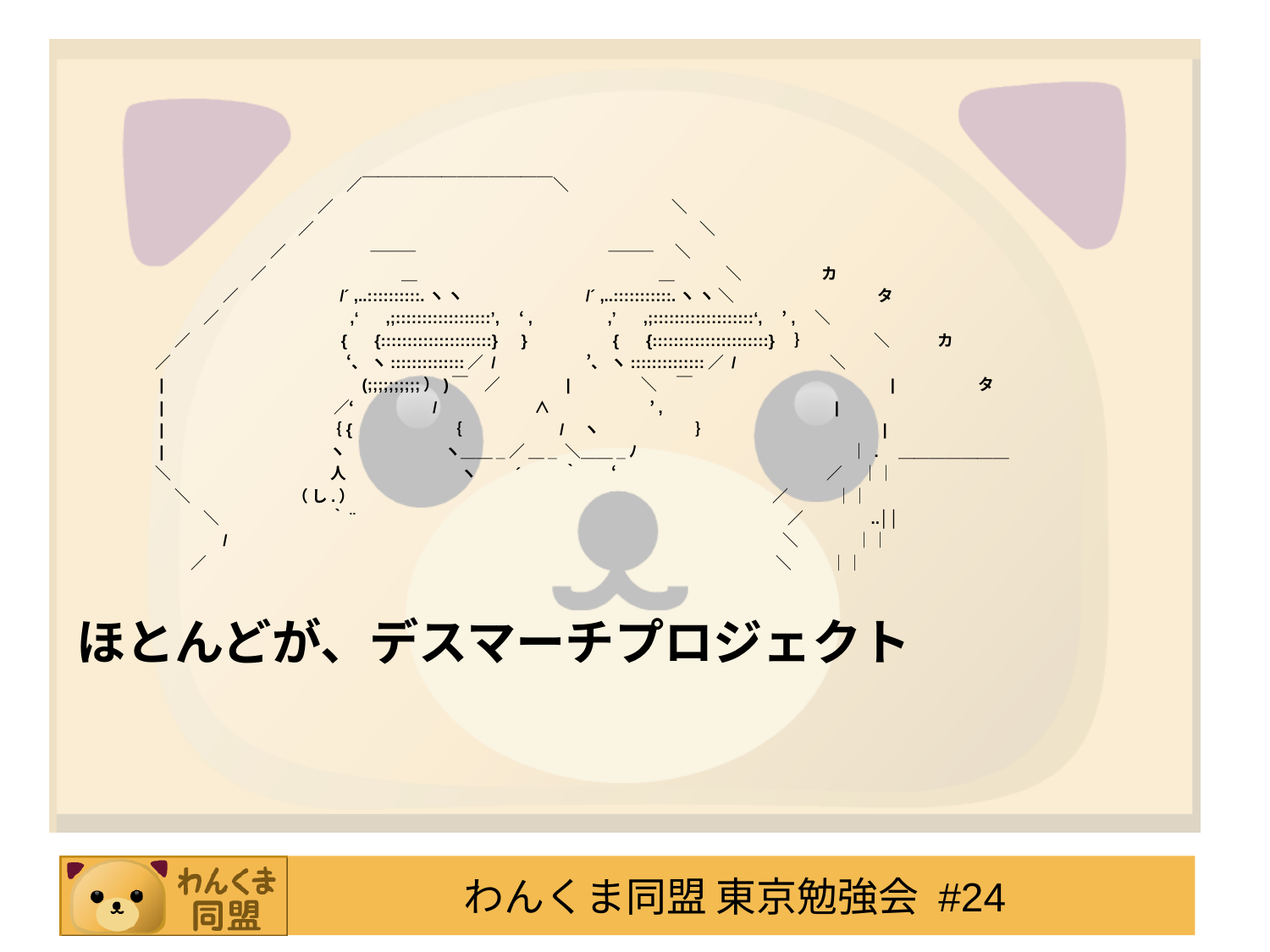

／￣￣￣￣￣￣￣￣￣￣￣￣＼
　　　　　　　　　　　　　　　 ／　　　　　　　　　　　　　　　　　　　　 　＼
　　　　　　　　　　　　　　／　　　　　　　　　　　　　　　　　　　　　　　　 ＼
　　　　　　　　　　　　 ／　　　　　 ―――　　　　　　　　　　　　――― 　＼
　　　　　　　　　　　／　　　　　　　 　 ＿　　　　　　　　　　　　　　　 ＿　　　 ＼　　　　　カ
　　　　　　　　　 ／　 　 　 　 　 /´ ,..::::::::::.ヽ ヽ　　 　 　　　　/´ ,..:::::::::::.ヽ ヽ ＼　　　　　　　　　タ
　　　　　　　　／　　　　　　　　,‘　 ,;::::::::::::::::::’,　‘,　　　 　,’　 ,;:::::::::::::::::::‘,　’,　＼
　　　　　　 ／　　　　　　　　　 {　 {:::::::::::::::::::::}　}　　　　    {　 {::::::::::::::::::::::}　｝　　　　＼　　　カ
　　　　　／　　　　　　　　　　　‘、 ヽ::::::::::::::／ /　　　　　  ’、 ヽ::::::::::::::／ /　 　 　 　　＼
　　　　　|　　　　　　　　　　　　(;;;;;;;;;;）)￣　／ 　 　 　 |　　　　 ＼　 ￣　　　　　　　　　　　　 |　　　　　タ
　　　　　|　　　　　　　　　 　 ／‘　　 　 　 /　 　 　 　　 ∧　　　　　　 ’,　　　　 　 　 　 　　  |
　　　　　|　　　　　　　　　　｛{　　　 　 　 ｛　 　 　 　 　/　ヽ　　　　　　｝　　 　 　 　 　 　　 　 |
　　　　　|　　　　　　　　　　 ヽ　　　　　　 ヽ＿＿_／ ＿_ ＼＿＿_ﾉ　　　　　　　　　　 　 　　｜ .　＿＿＿＿＿＿＿
　　　　　＼　　　　　　　　　　人　　　　　　　 ヽ　　 ´　 　 ｀　　‘　　　　　　　　　　　　 　／ 　││
　　　　　　 ＼ 　 　 　 　 　 （ し.）　　　　　　　　　　　　　　 　 　 　 　 　 　 　 　 　　 ／　　　││
　　　　　　　　＼　　　　　　　｀¨　　　　　　　　　　　　　　　　　　　　　　　　　　　／　　　　..││
　　　　　　　　　/　　　　　　　　　　　　　　　　　　　　　　　　　　　　　　　　 　 　 ＼ 　 　 　││
　　　　　　　 ／　　　　　　　　　　　　　　　　　　　　　　　　　　　 　 　 　 　 　 　 　 ＼ 　 　││

ほとんどが、デスマーチプロジェクト